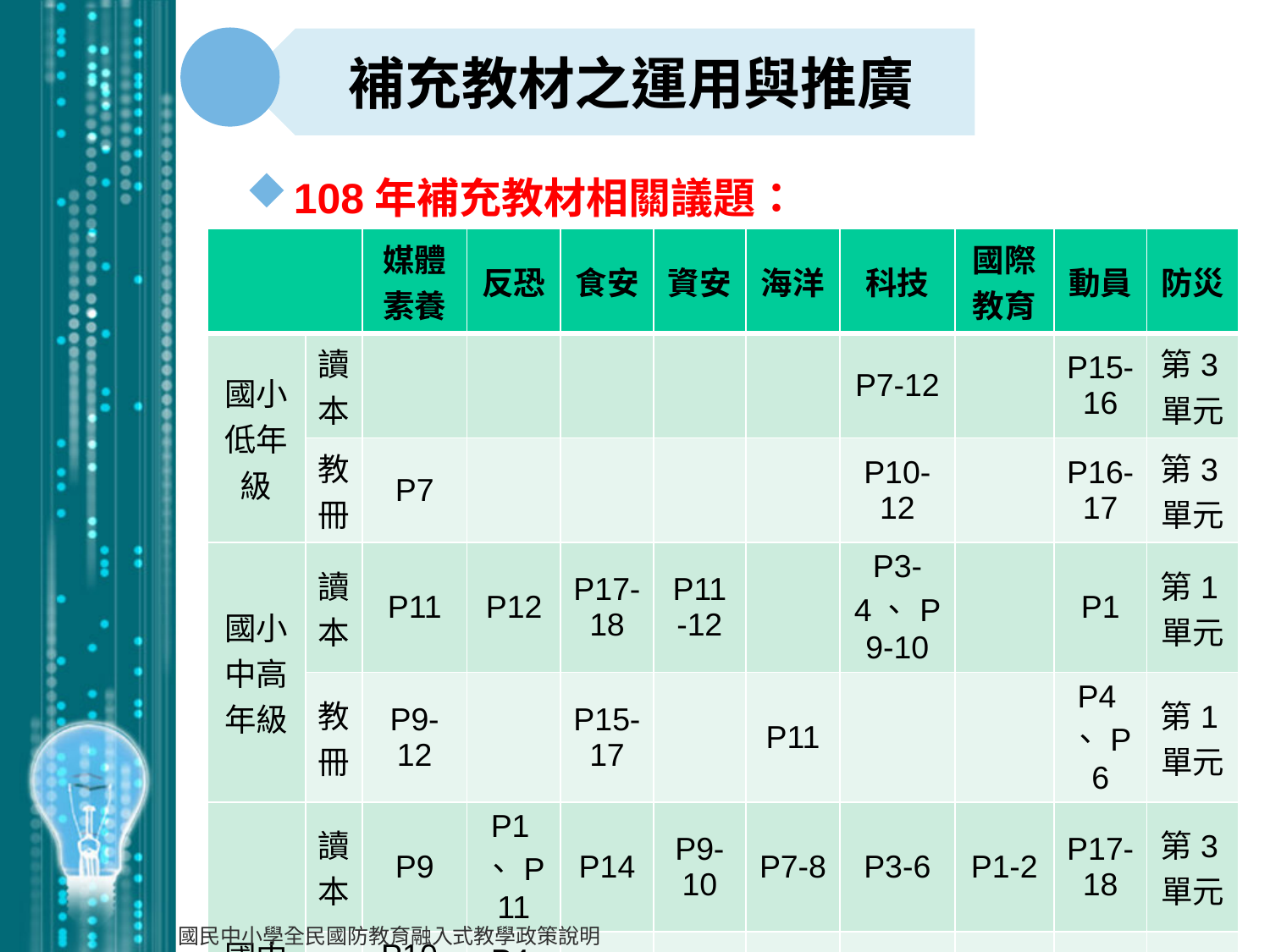

補充教材之運用與推廣
108年補充教材相關議題：
|  |  | 媒體素養 | 反恐 | 食安 | 資安 | 海洋 | 科技 | 國際教育 | 動員 | 防災 |
| --- | --- | --- | --- | --- | --- | --- | --- | --- | --- | --- |
| 國小低年級 | 讀本 |  |  |  |  |  | P7-12 |  | P15-16 | 第3單元 |
|  | 教冊 | P7 |  |  |  |  | P10-12 |  | P16-17 | 第3單元 |
| 國小中高年級 | 讀本 | P11 | P12 | P17-18 | P11 -12 |  | P3-4、P9-10 |  | P1 | 第1單元 |
|  | 教冊 | P9-12 |  | P15-17 |  | P11 |  |  | P4、P6 | 第1單元 |
| 國中 | 讀本 | P9 | P1、P11 | P14 | P9-10 | P7-8 | P3-6 | P1-2 | P17-18 | 第3單元 |
|  | 教冊 | P10-P12、 掛圖 | P4、P10-11 | P15 | P9 | P6 | P5-7 | P4 | P17 | 第3單元 |
20
國民中小學全民國防教育融入式教學政策說明